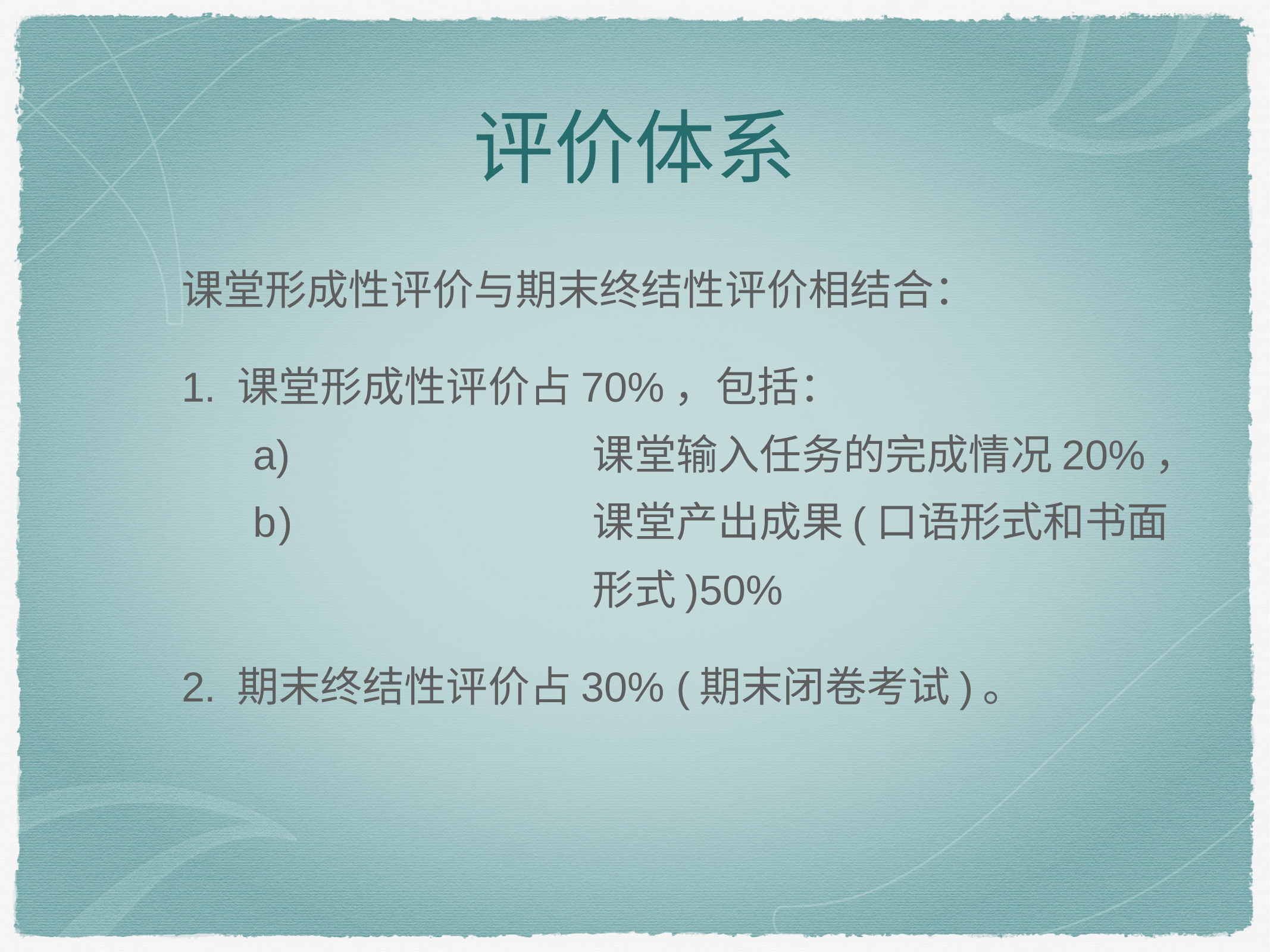

# 评价体系
课堂形成性评价与期末终结性评价相结合：

1. 课堂形成性评价占70%，包括：
课堂输入任务的完成情况20%，
课堂产出成果(口语形式和书面形式)50%

2. 期末终结性评价占30% (期末闭卷考试)。